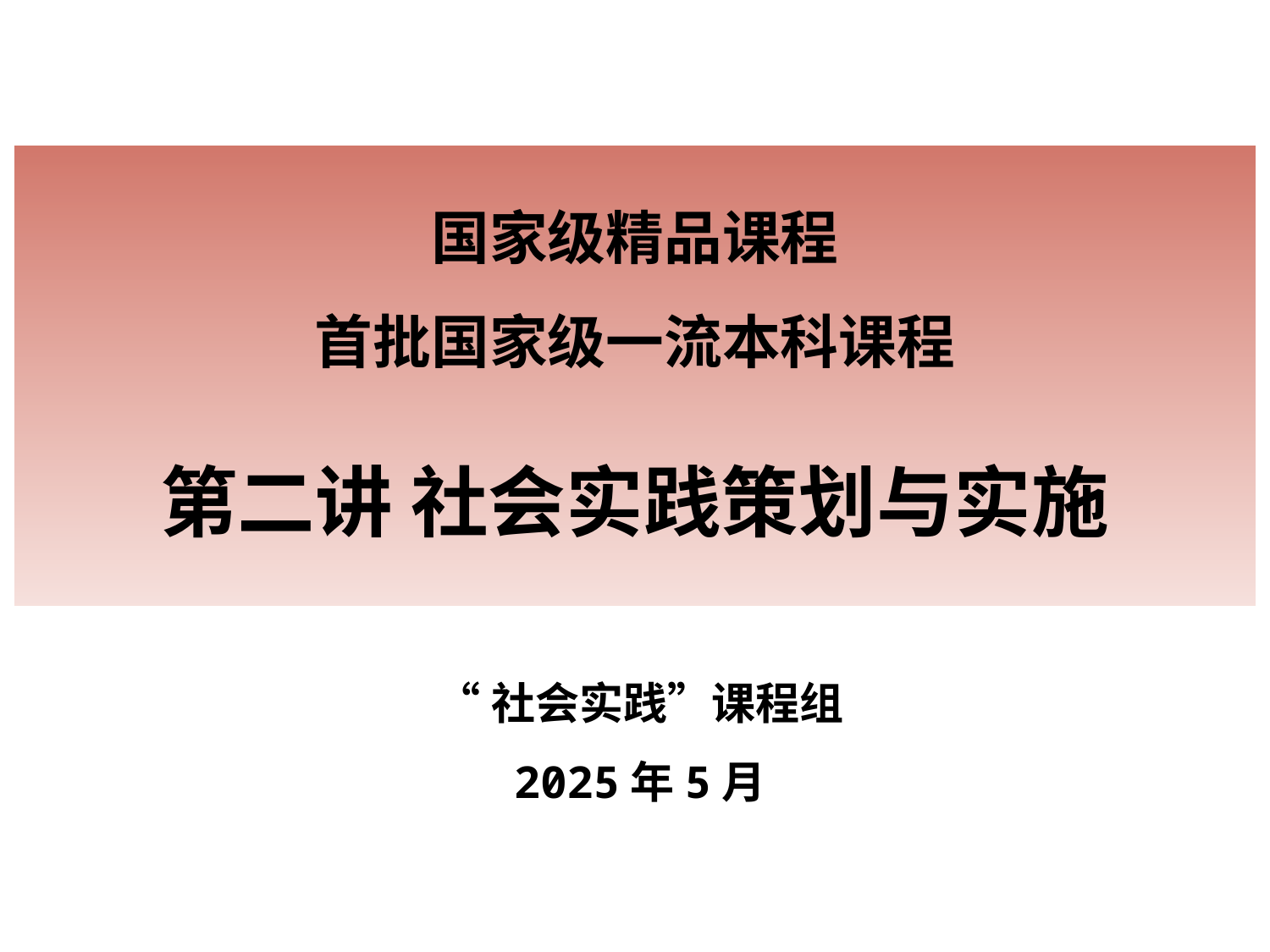

国家级精品课程
首批国家级一流本科课程
第二讲 社会实践策划与实施

“社会实践”课程组
2025年5月